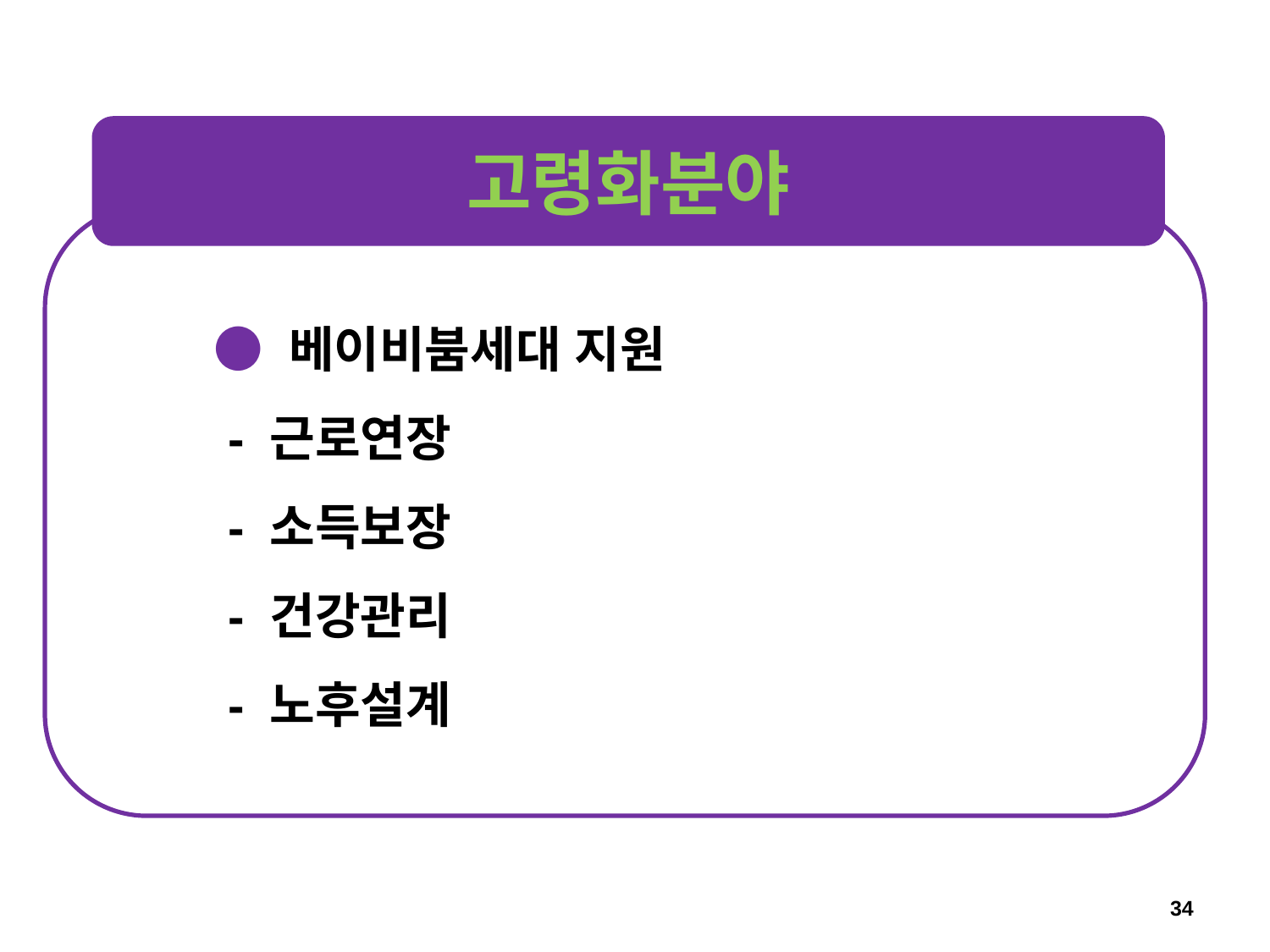

고령화분야
● 베이비붐세대 지원
 - 근로연장
 - 소득보장
 - 건강관리
 - 노후설계
34